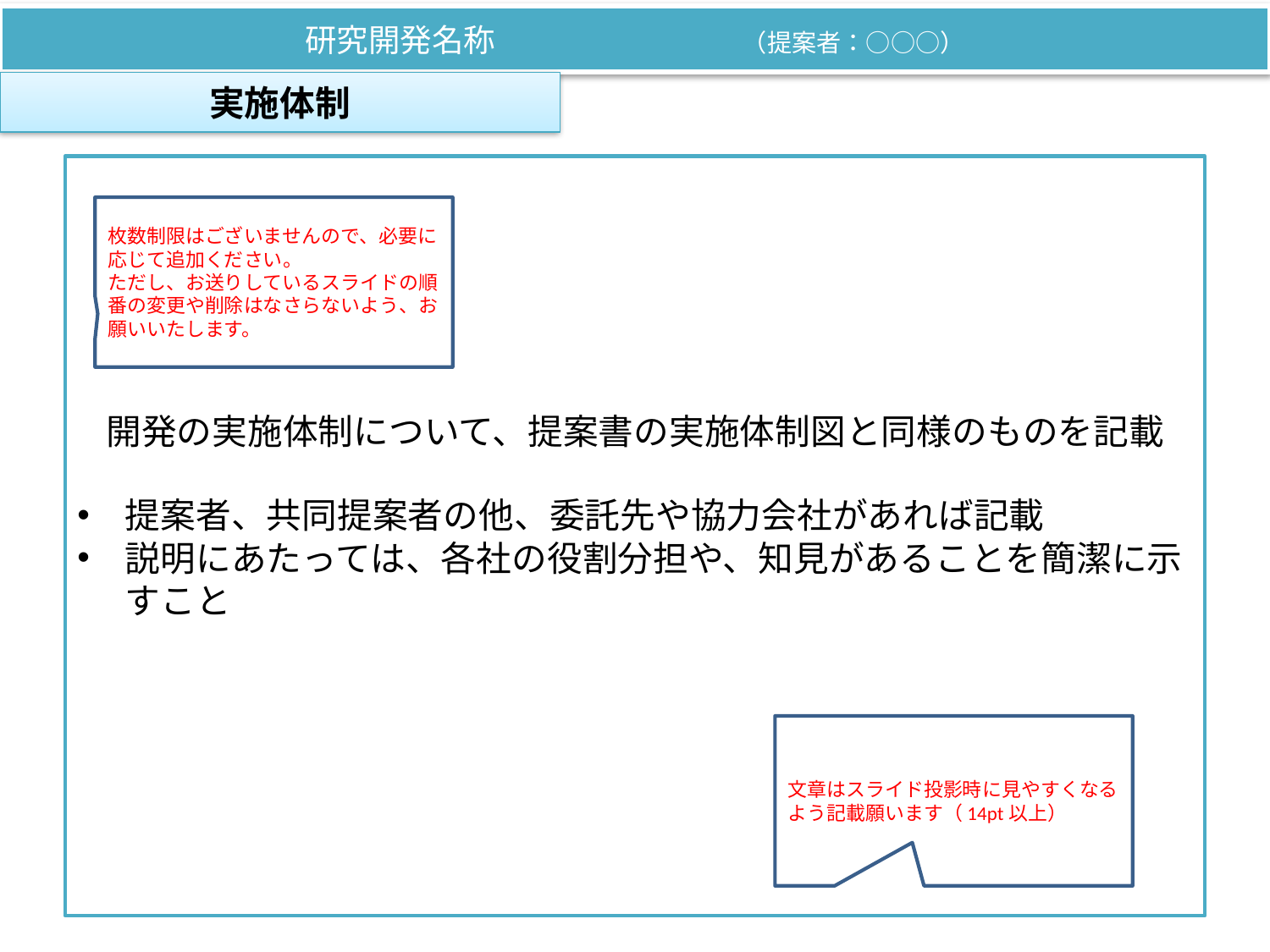

研究開発名称　　　　　　　　（提案者：○○○）
実施体制
開発の実施体制について、提案書の実施体制図と同様のものを記載

提案者、共同提案者の他、委託先や協力会社があれば記載
説明にあたっては、各社の役割分担や、知見があることを簡潔に示すこと

枚数制限はございませんので、必要に応じて追加ください。
ただし、お送りしているスライドの順番の変更や削除はなさらないよう、お願いいたします。
文章はスライド投影時に見やすくなるよう記載願います（14pt以上）